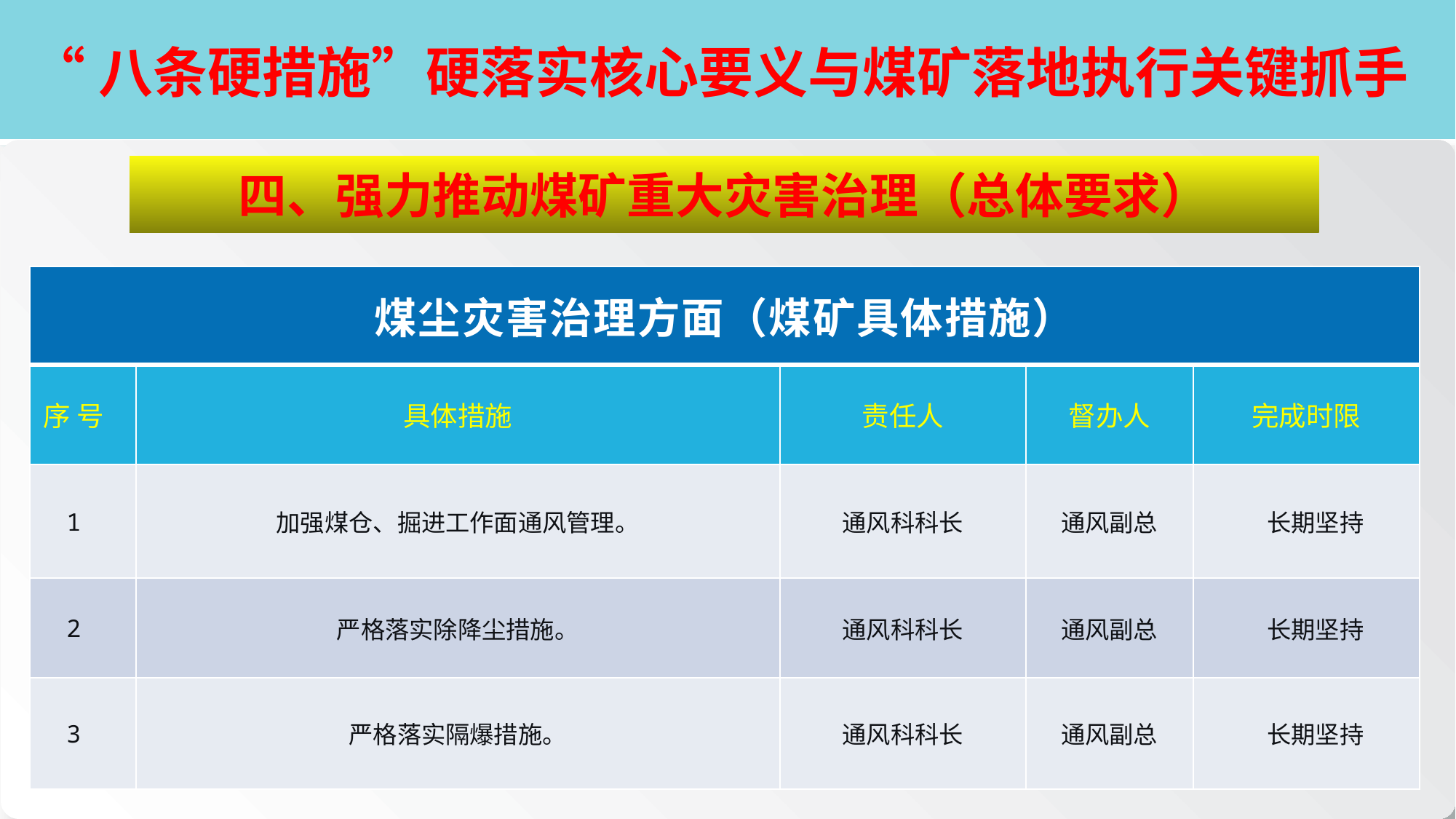

# “八条硬措施”硬落实核心要义与煤矿落地执行关键抓手

四、强力推动煤矿重大灾害治理（总体要求）

| 煤尘灾害治理方面（煤矿具体措施） |  |  |  |  |
| --- | --- | --- | --- | --- |
| 序 号 | 具体措施 | 责任人 | 督办人 | 完成时限 |
| 1 | 加强煤仓、掘进工作面通风管理。 | 通风科科长 | 通风副总 | 长期坚持 |
| 2 | 严格落实除降尘措施。 | 通风科科长 | 通风副总 | 长期坚持 |
| 3 | 严格落实隔爆措施。 | 通风科科长 | 通风副总 | 长期坚持 |